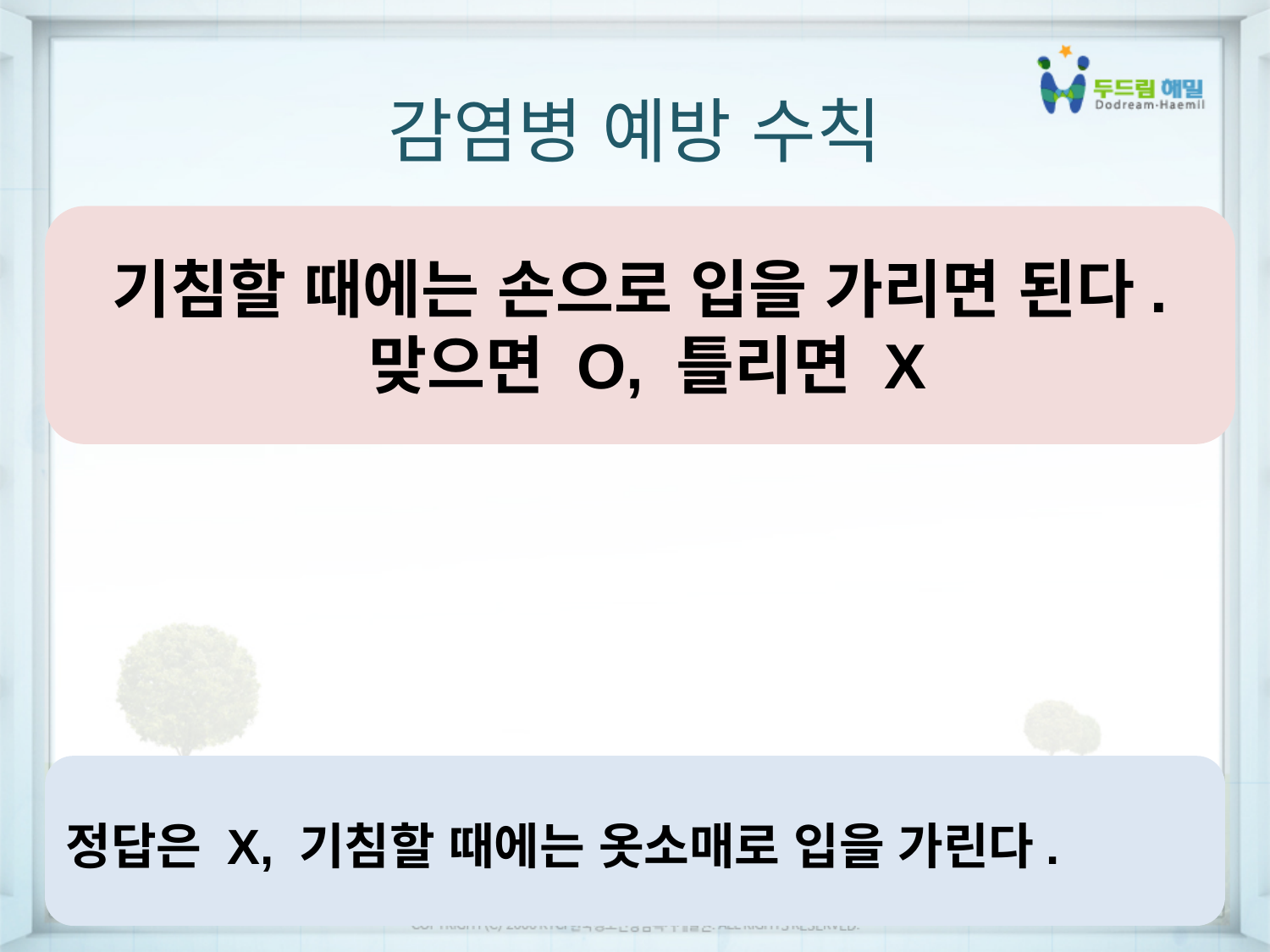

감염병 예방 수칙
기침할 때에는 손으로 입을 가리면 된다.
 맞으면 O, 틀리면 X

정답은 X, 기침할 때에는 옷소매로 입을 가린다.